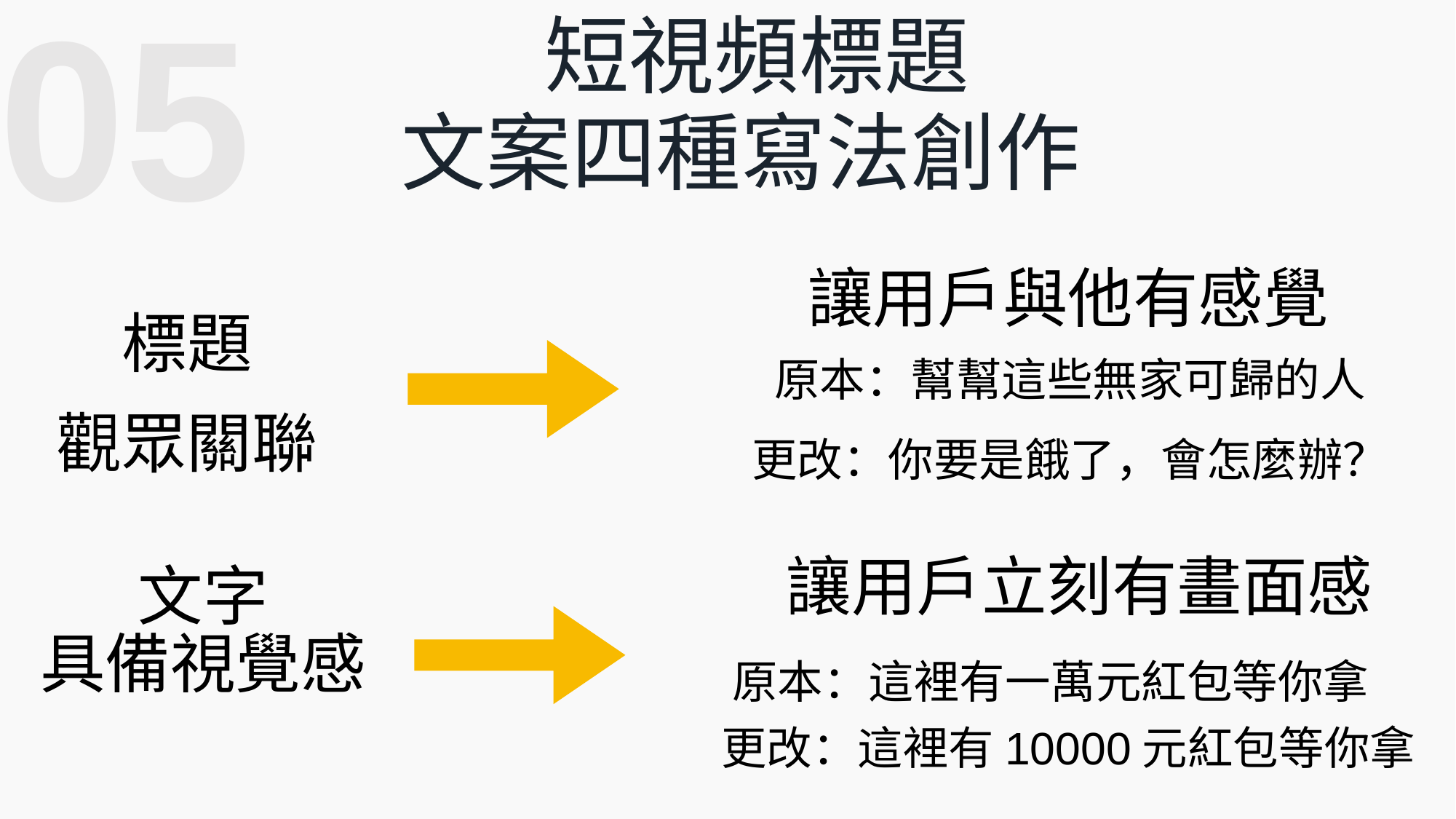

05
 短視頻標題
59
文案四種寫法創作
讓用戶與他有感覺
標題

觀眾關聯

原本：幫幫這些無家可歸的人
更改：你要是餓了，會怎麼辦？
讓用戶立刻有畫面感
文字

具備視覺感
原本：這裡有一萬元紅包等你拿
更改：這裡有10000元紅包等你拿
、